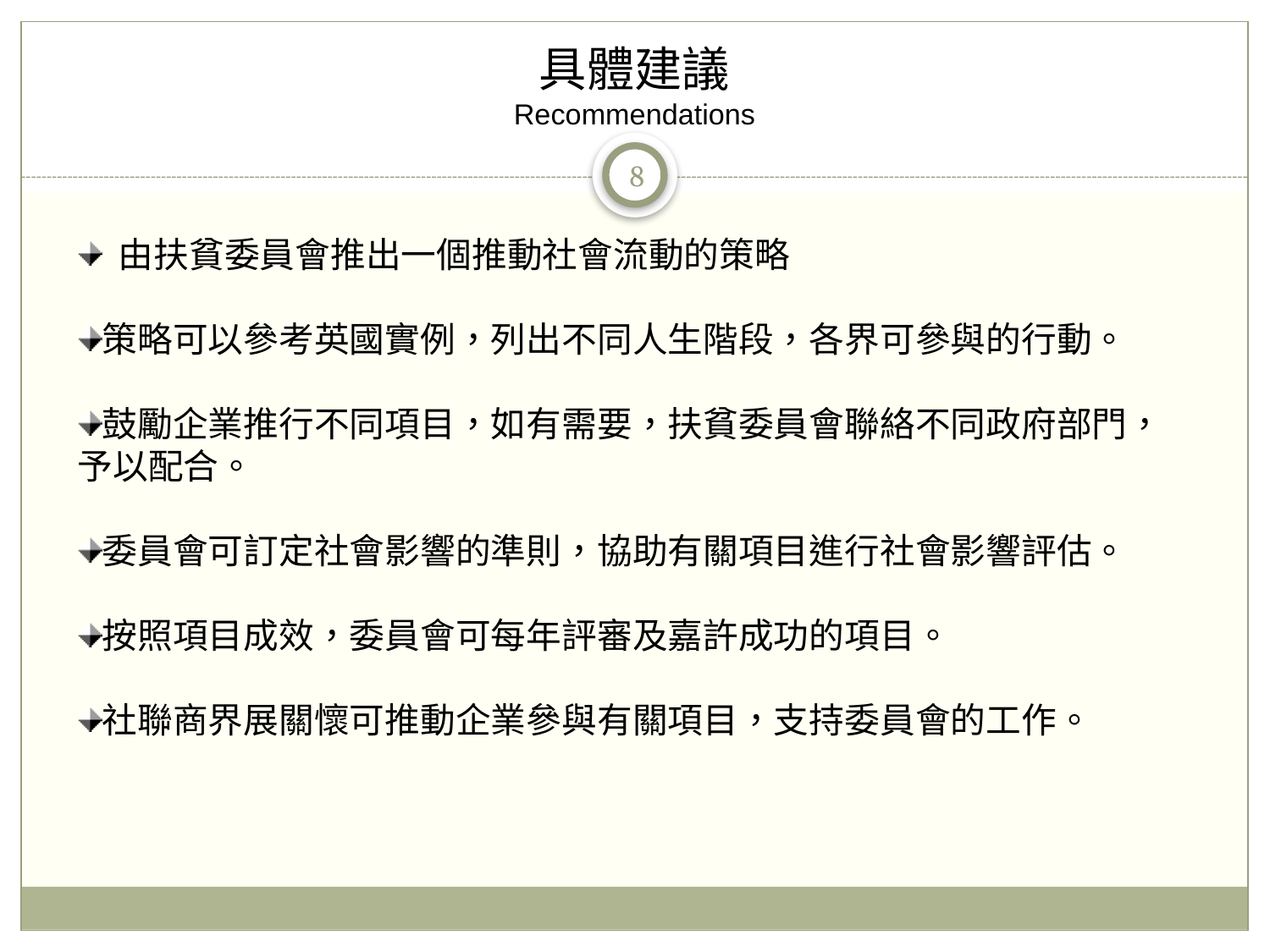

# 具體建議 Recommendations
8
 由扶貧委員會推出一個推動社會流動的策略

策略可以參考英國實例，列出不同人生階段，各界可參與的行動。

鼓勵企業推行不同項目，如有需要，扶貧委員會聯絡不同政府部門，予以配合。

委員會可訂定社會影響的準則，協助有關項目進行社會影響評估。

按照項目成效，委員會可每年評審及嘉許成功的項目。

社聯商界展關懷可推動企業參與有關項目，支持委員會的工作。